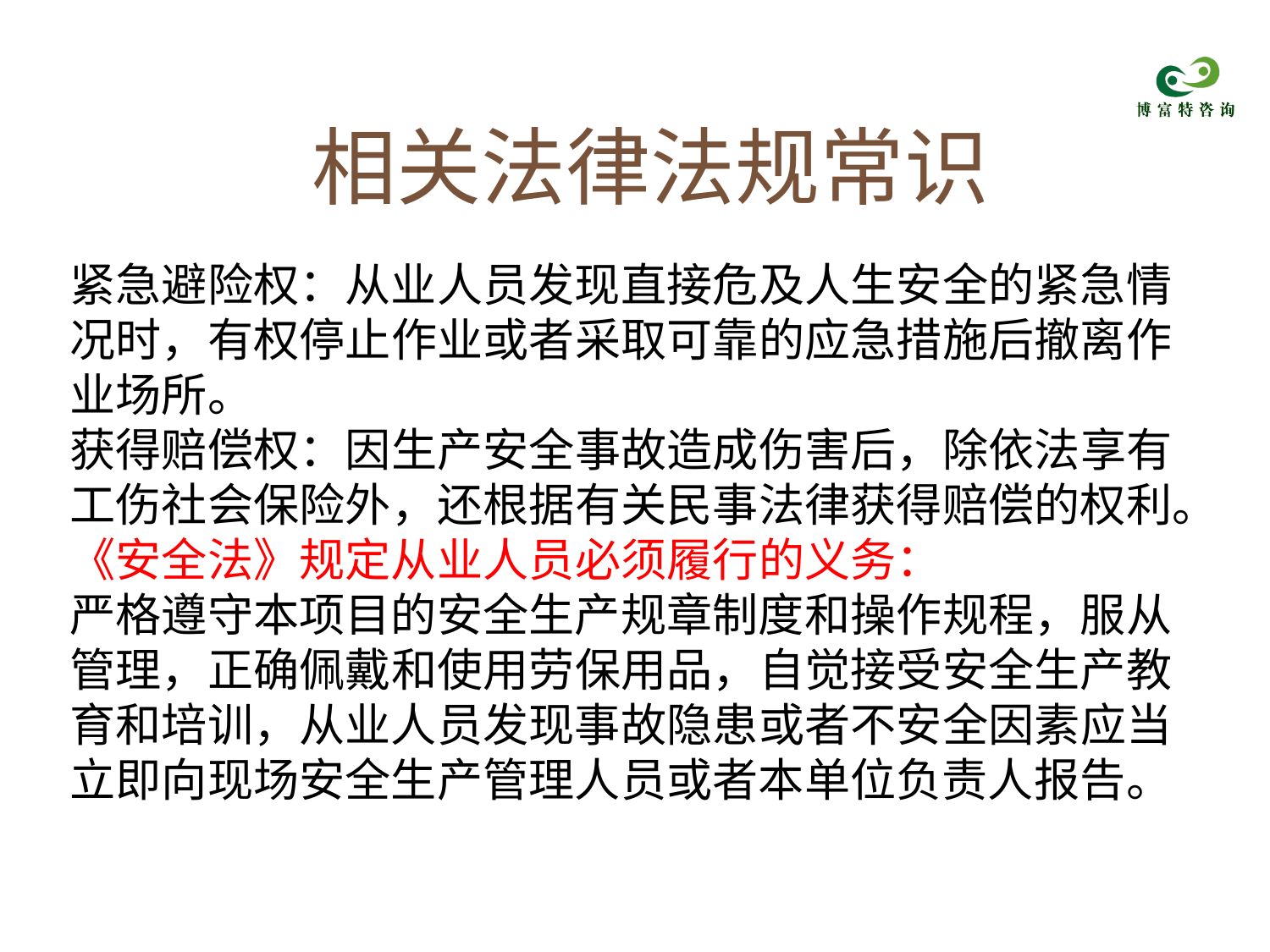

相关法律法规常识
紧急避险权：从业人员发现直接危及人生安全的紧急情况时，有权停止作业或者采取可靠的应急措施后撤离作业场所。
获得赔偿权：因生产安全事故造成伤害后，除依法享有工伤社会保险外，还根据有关民事法律获得赔偿的权利。
《安全法》规定从业人员必须履行的义务：
严格遵守本项目的安全生产规章制度和操作规程，服从管理，正确佩戴和使用劳保用品，自觉接受安全生产教育和培训，从业人员发现事故隐患或者不安全因素应当立即向现场安全生产管理人员或者本单位负责人报告。